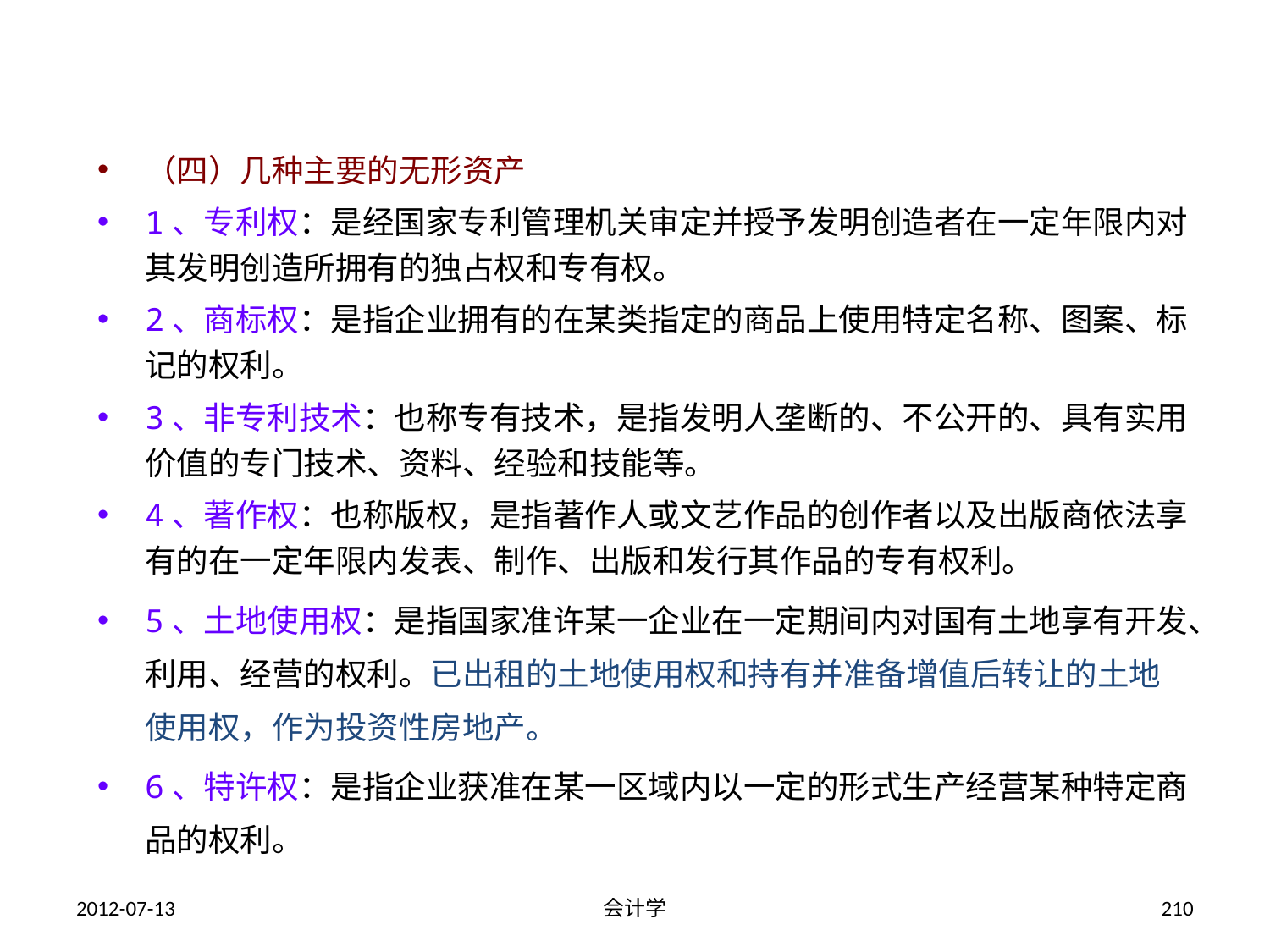

（四）几种主要的无形资产
1、专利权：是经国家专利管理机关审定并授予发明创造者在一定年限内对其发明创造所拥有的独占权和专有权。
2、商标权：是指企业拥有的在某类指定的商品上使用特定名称、图案、标记的权利。
3、非专利技术：也称专有技术，是指发明人垄断的、不公开的、具有实用价值的专门技术、资料、经验和技能等。
4、著作权：也称版权，是指著作人或文艺作品的创作者以及出版商依法享有的在一定年限内发表、制作、出版和发行其作品的专有权利。
5、土地使用权：是指国家准许某一企业在一定期间内对国有土地享有开发、利用、经营的权利。已出租的土地使用权和持有并准备增值后转让的土地使用权，作为投资性房地产。
6、特许权：是指企业获准在某一区域内以一定的形式生产经营某种特定商品的权利。
2012-07-13
会计学
210